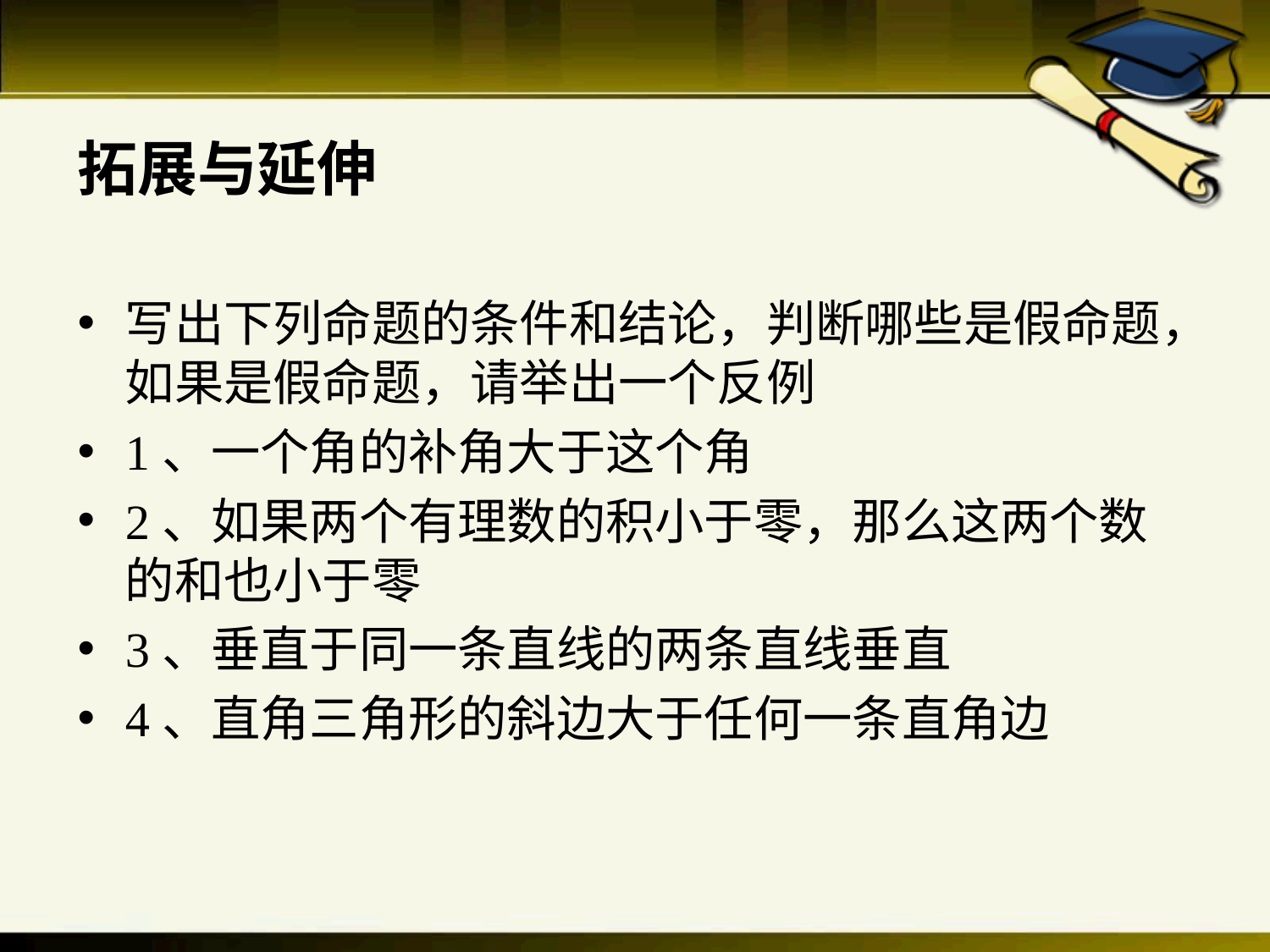

# 拓展与延伸
写出下列命题的条件和结论，判断哪些是假命题，如果是假命题，请举出一个反例
1、一个角的补角大于这个角
2、如果两个有理数的积小于零，那么这两个数的和也小于零
3、垂直于同一条直线的两条直线垂直
4、直角三角形的斜边大于任何一条直角边